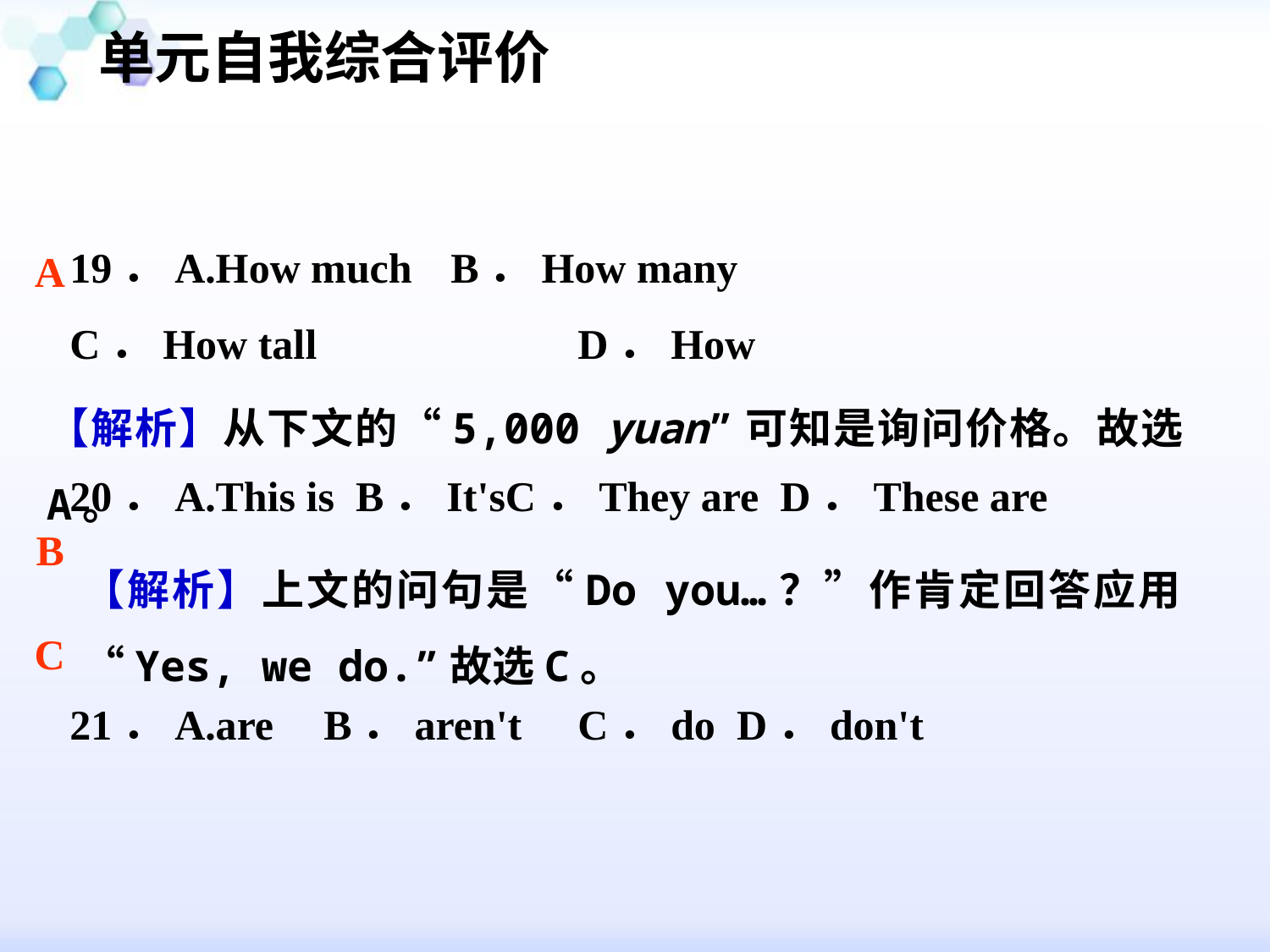

单元自我综合评价
#
19．A.How much  	B．How many
C．How tall  		D．How

20．A.This is  B．It'sC．They are  D．These are

21．A.are  	B．aren't  	C．do  D．don't

A
【解析】从下文的“5,000 yuan”可知是询问价格。故选A。
B
【解析】上文的问句是“Do you…？”作肯定回答应用“Yes, we do.”故选C。
C